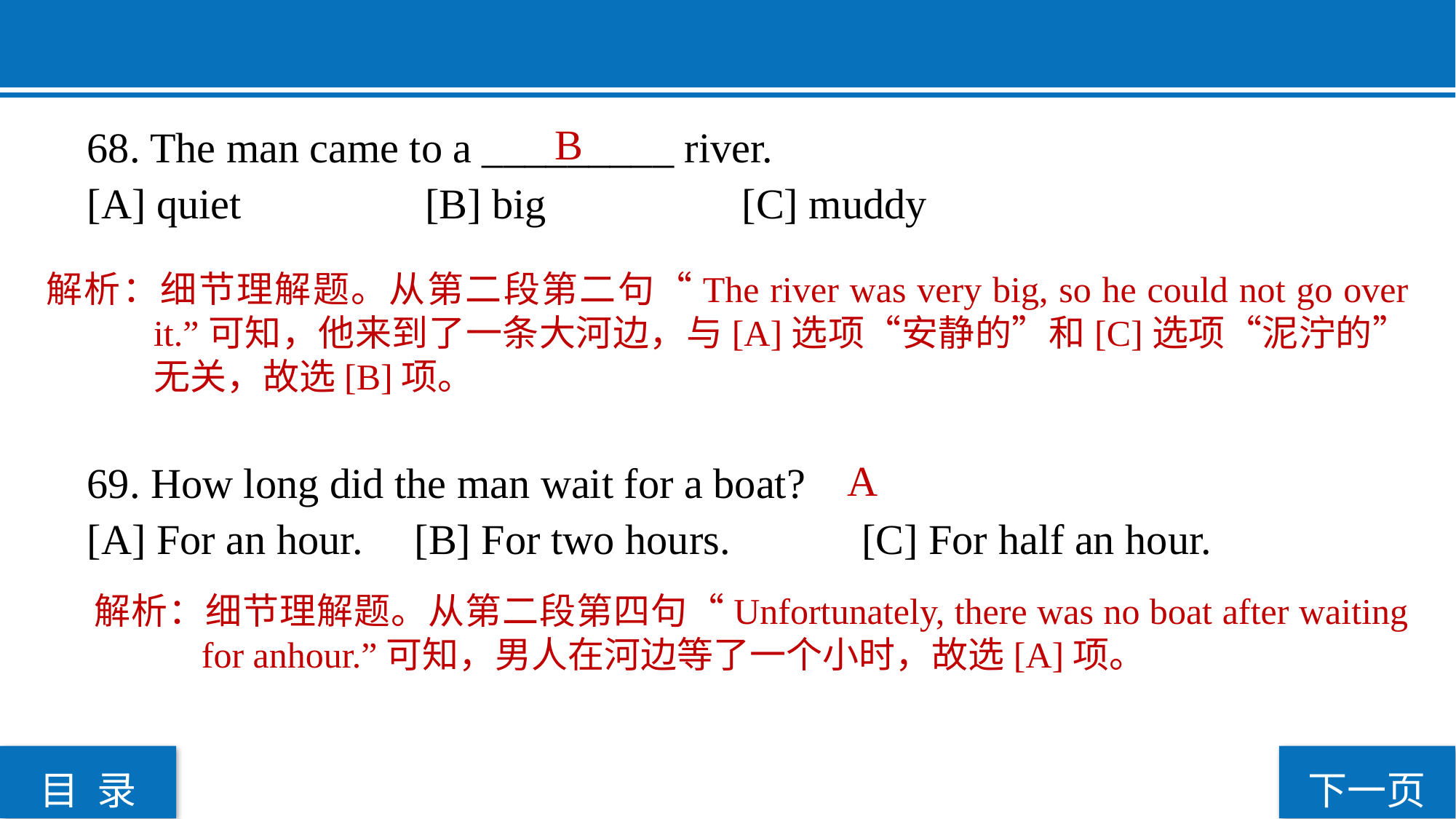

68. The man came to a _________ river.
[A] quiet		 [B] big 		[C] muddy

69. How long did the man wait for a boat?
[A] For an hour. 	[B] For two hours.		 [C] For half an hour.

 B
解析：细节理解题。从第二段第二句“The river was very big, so he could not go over it.”可知，他来到了一条大河边，与[A]选项“安静的”和[C]选项“泥泞的”无关，故选[B]项。
A
解析：细节理解题。从第二段第四句“Unfortunately, there was no boat after waiting for anhour.”可知，男人在河边等了一个小时，故选[A]项。